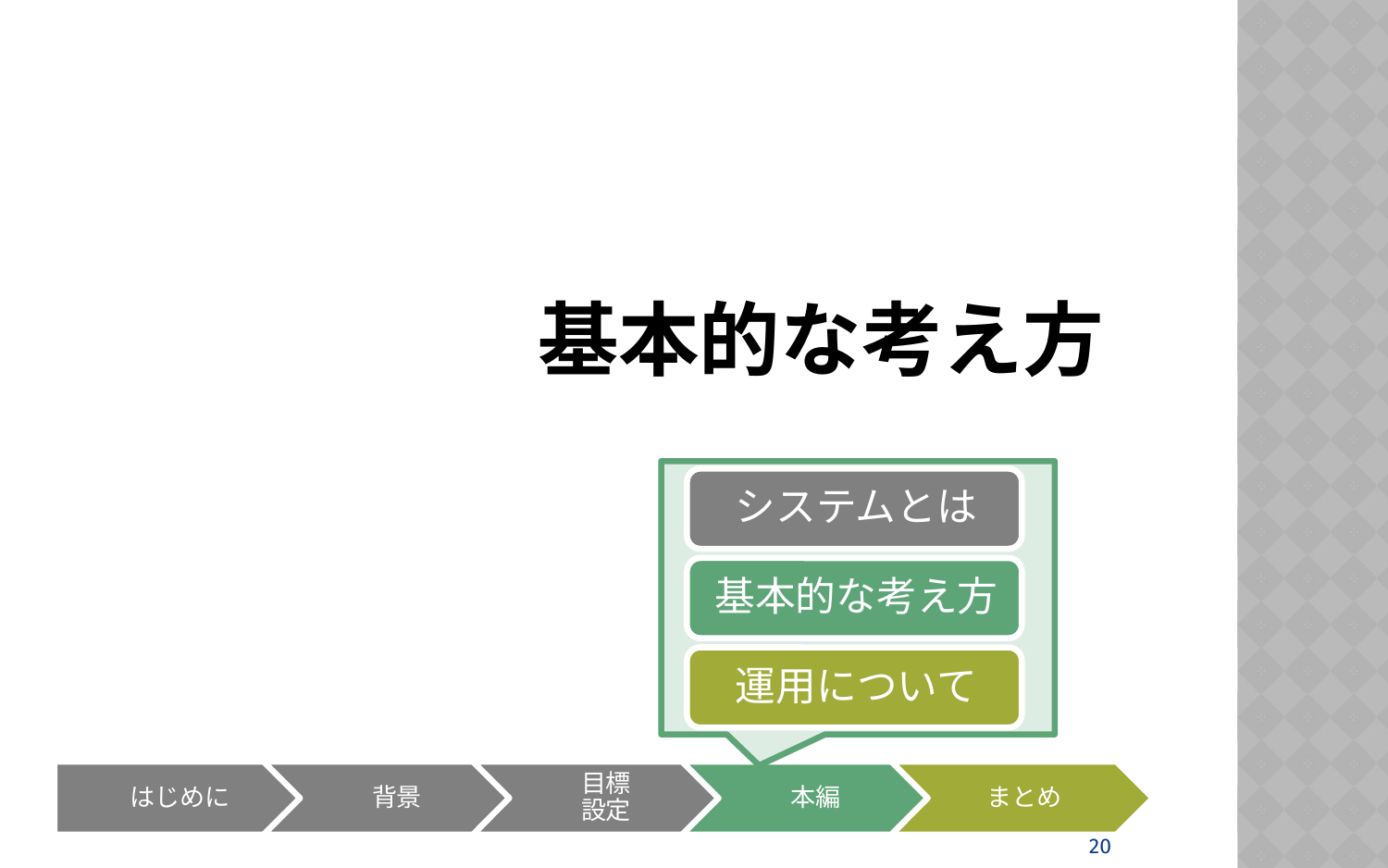

# 基本的な考え方

システムとは
基本的な考え方
運用について
はじめに
背景
目標
設定
本編
まとめ
20